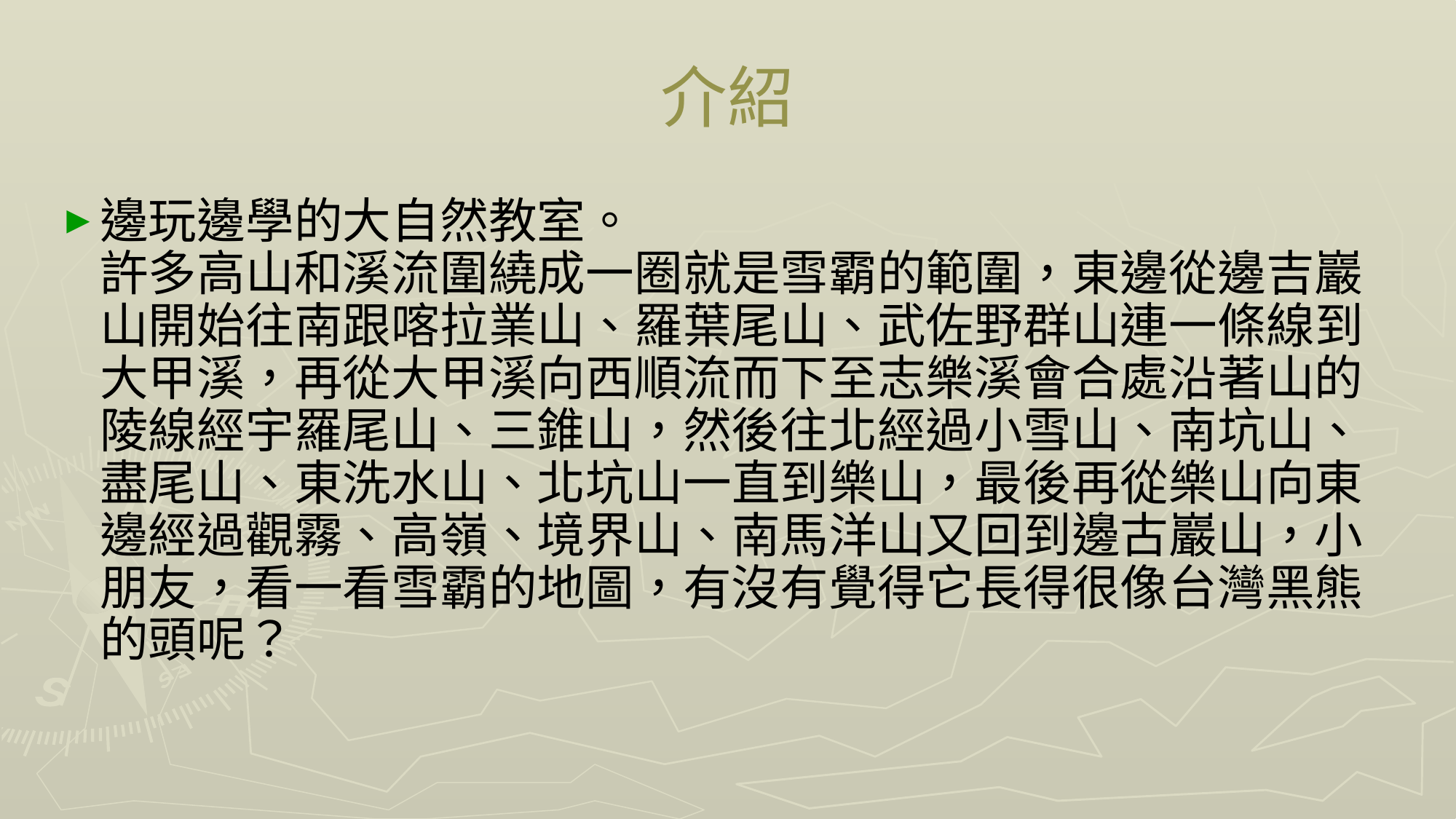

# 介紹
邊玩邊學的大自然教室。
許多高山和溪流圍繞成一圈就是雪霸的範圍，東邊從邊吉巖山開始往南跟喀拉業山、羅葉尾山、武佐野群山連一條線到大甲溪，再從大甲溪向西順流而下至志樂溪會合處沿著山的陵線經宇羅尾山、三錐山，然後往北經過小雪山、南坑山、盡尾山、東洗水山、北坑山一直到樂山，最後再從樂山向東邊經過觀霧、高嶺、境界山、南馬洋山又回到邊古巖山，小朋友，看一看雪霸的地圖，有沒有覺得它長得很像台灣黑熊的頭呢？